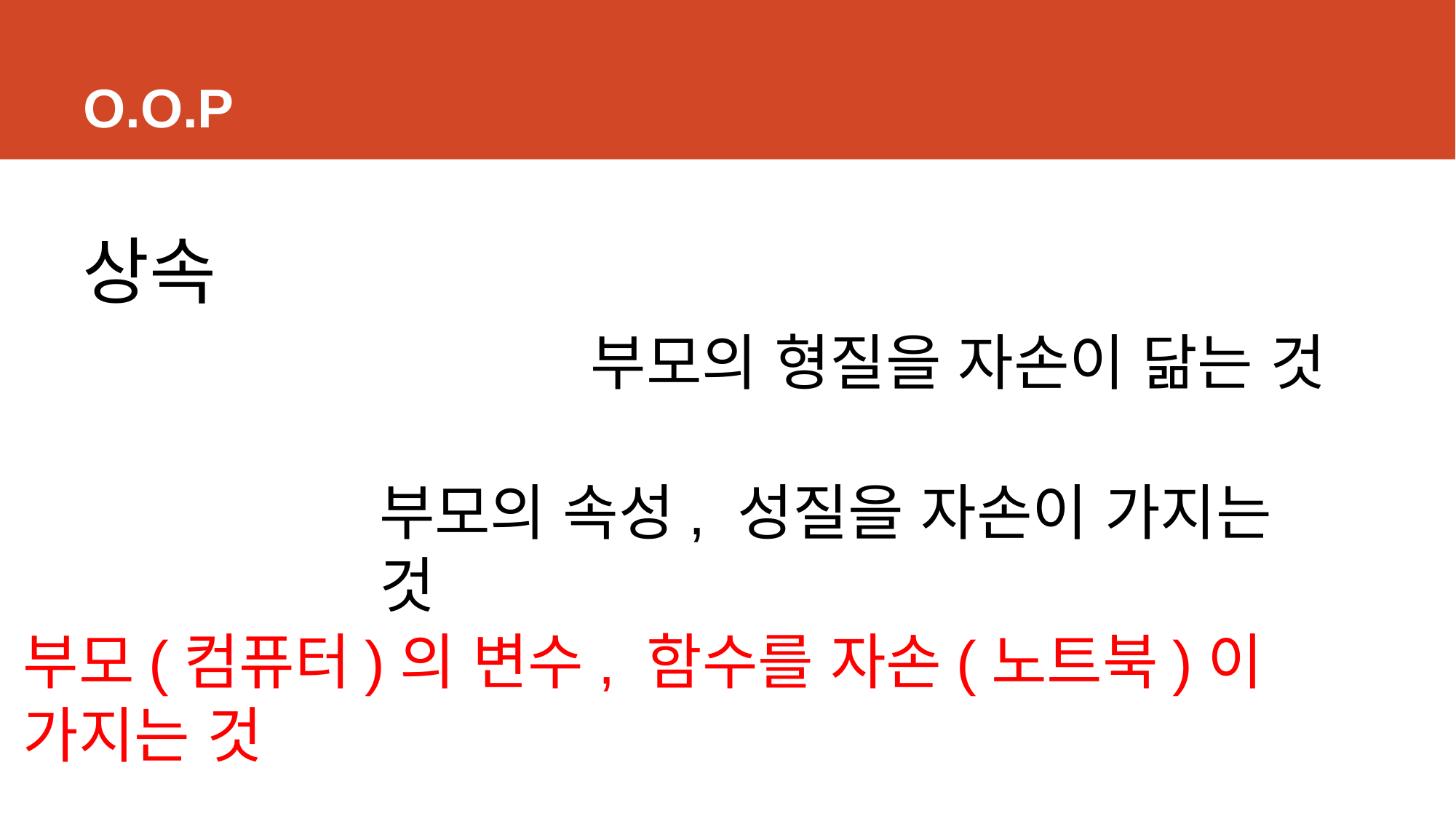

# O.O.P
상속
부모의 형질을 자손이 닮는 것
부모의 속성, 성질을 자손이 가지는 것
부모(컴퓨터)의 변수, 함수를 자손(노트북)이 가지는 것